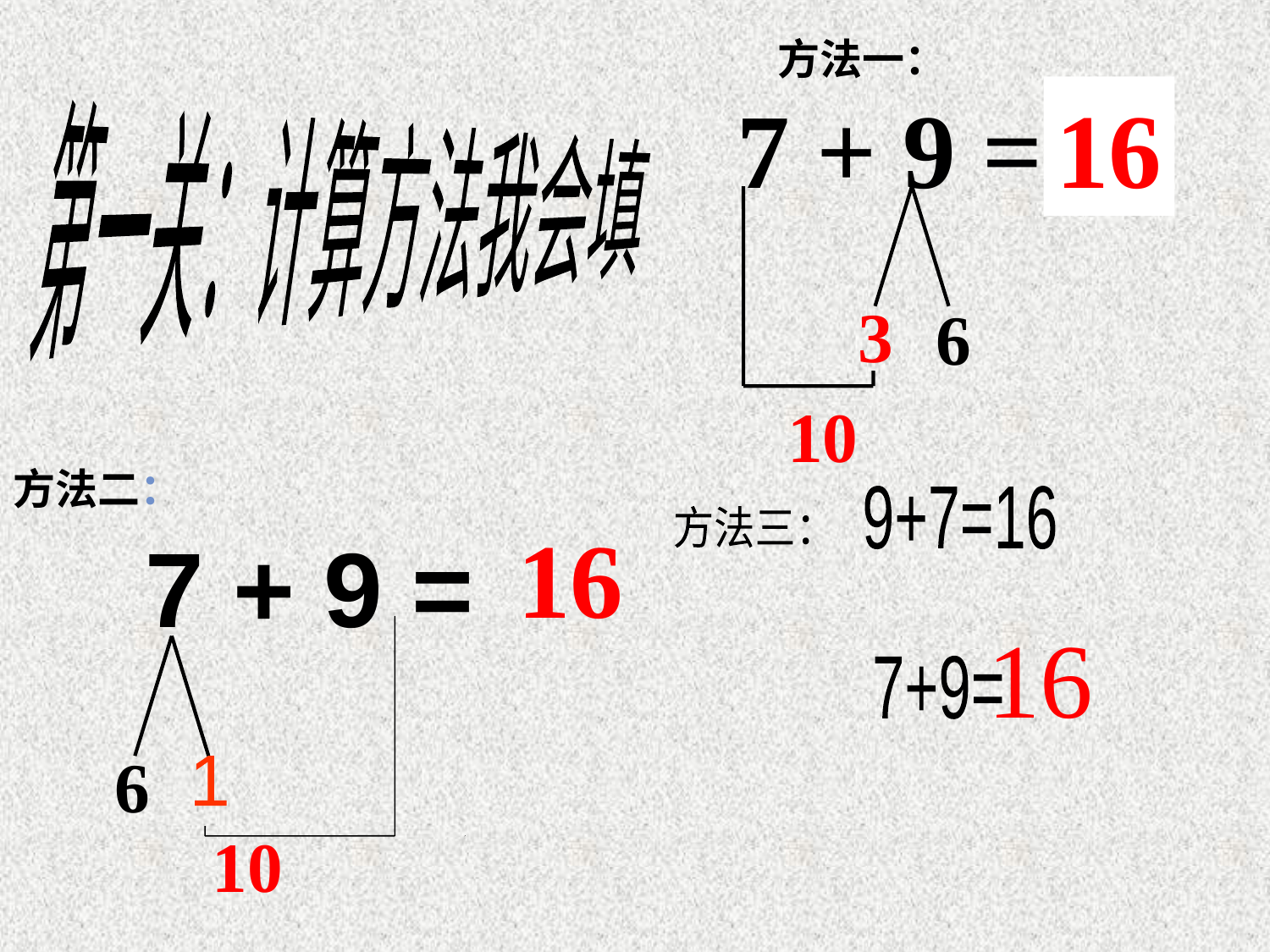

方法一：
7 + 9 = □
16
第一关：计算方法我会填

3
6
10
方法二：
9+7=16
16
方法三：
7 + 9 =
16

7+9=
6
1
10